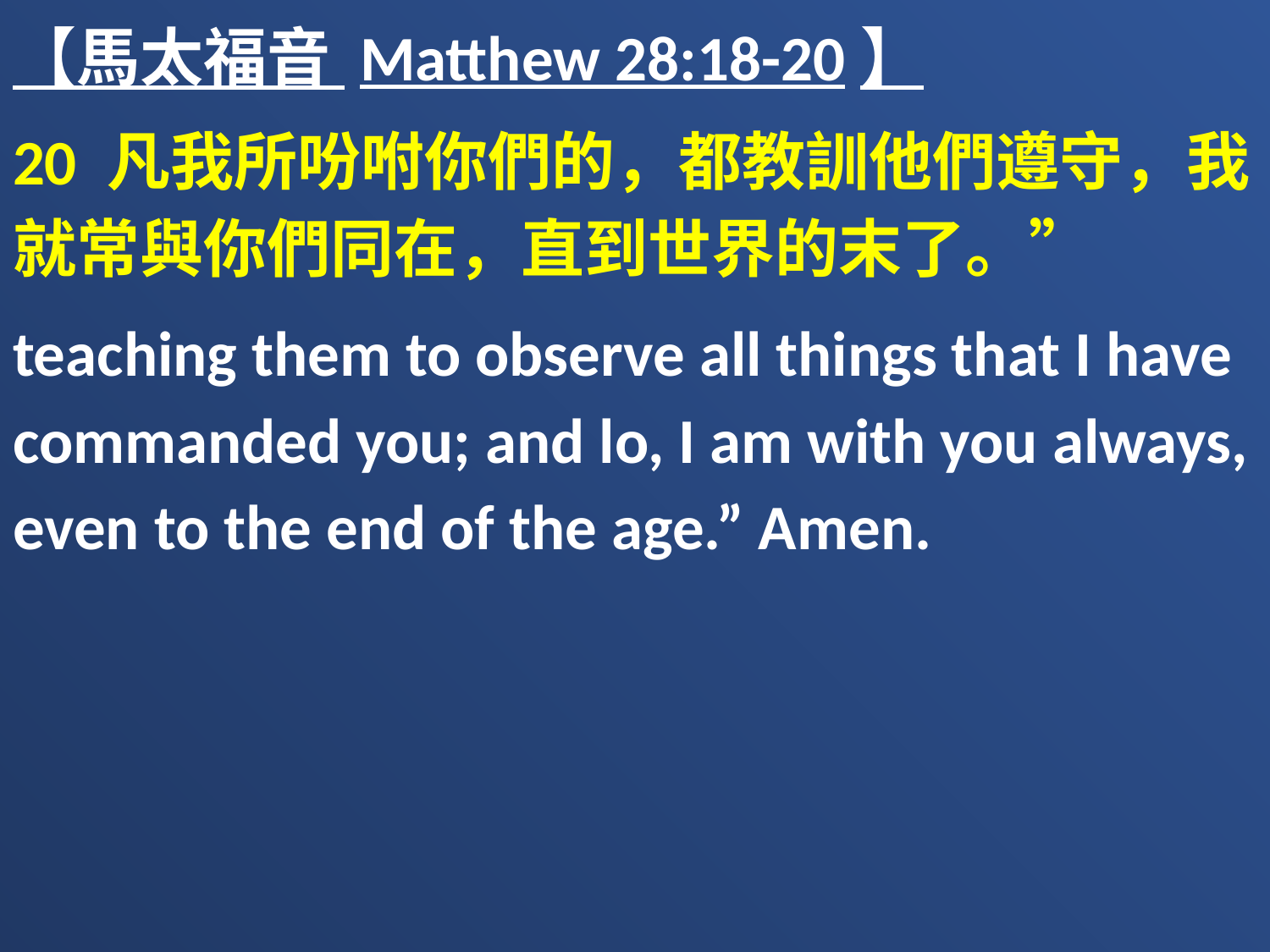

【馬太福音 Matthew 28:18-20】
20 凡我所吩咐你們的，都教訓他們遵守，我就常與你們同在，直到世界的末了。”
teaching them to observe all things that I have commanded you; and lo, I am with you always, even to the end of the age.” Amen.